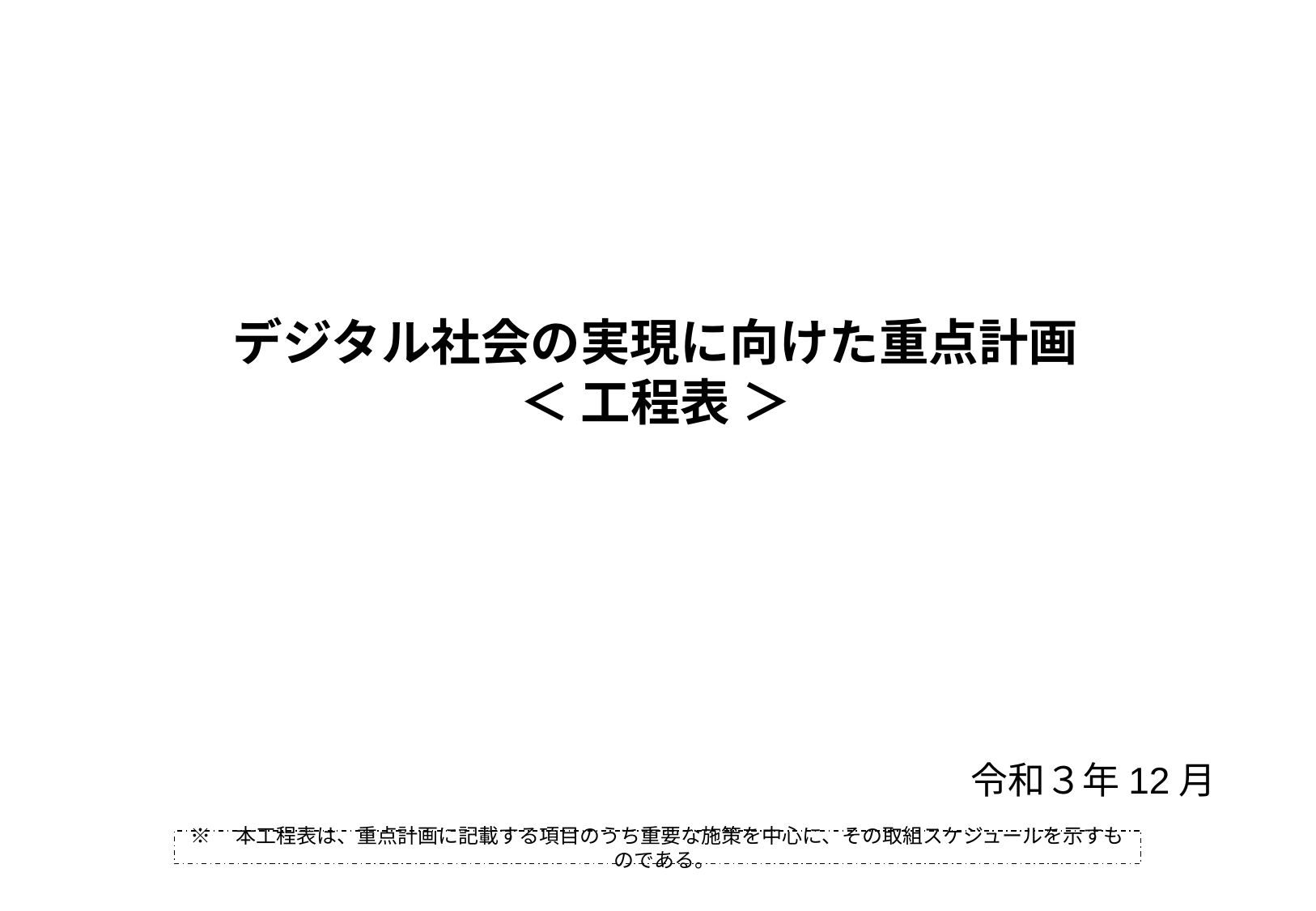

# デジタル社会の実現に向けた重点計画 ＜ 工程表 ＞
令和３年12月
※　本工程表は、重点計画に記載する項目のうち重要な施策を中心に、その取組スケジュールを示すものである。